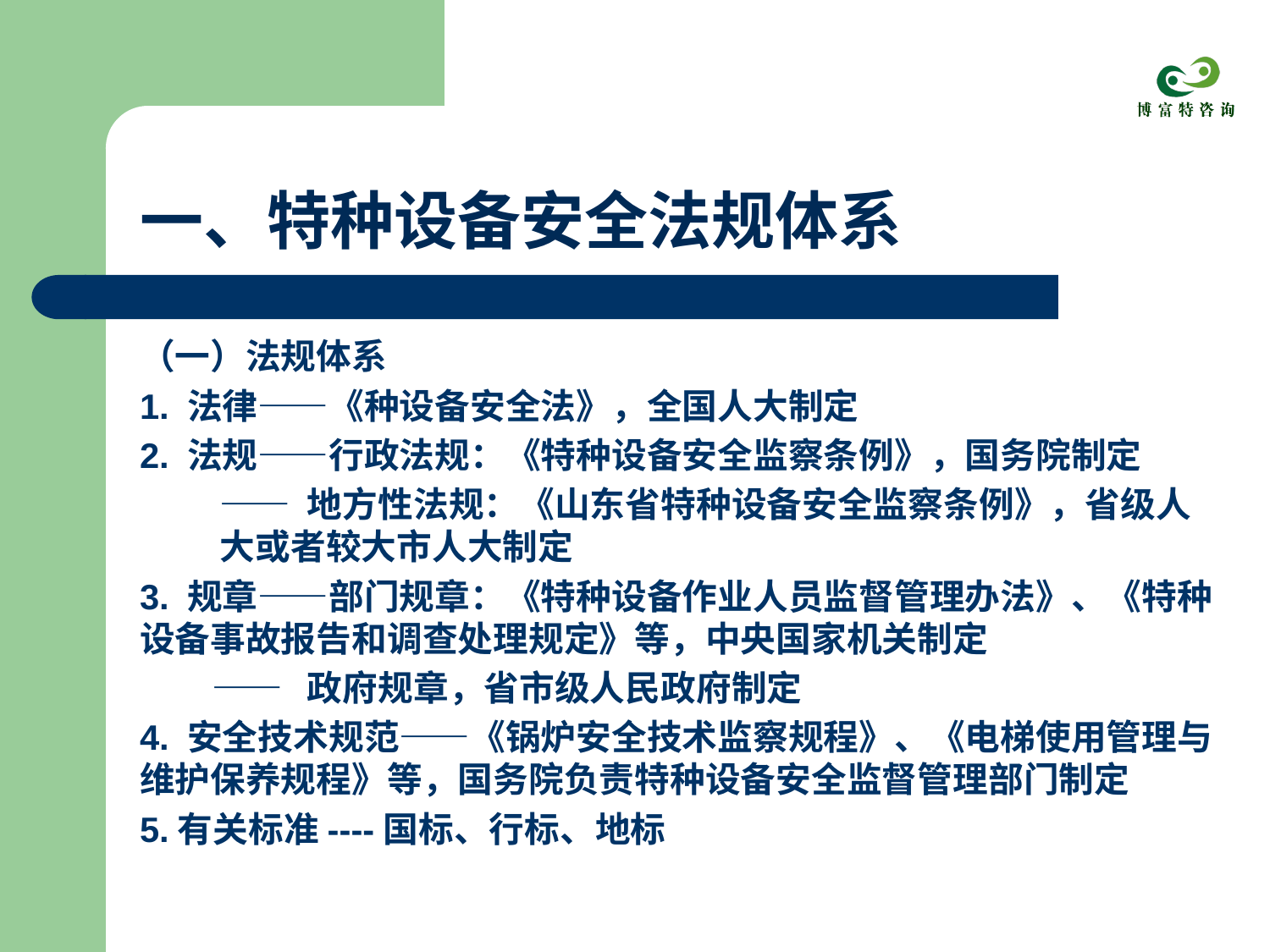

# 一、特种设备安全法规体系
（一）法规体系
1. 法律——《种设备安全法》，全国人大制定
2. 法规——行政法规：《特种设备安全监察条例》，国务院制定
          —— 地方性法规：《山东省特种设备安全监察条例》，省级人               大或者较大市人大制定
3. 规章——部门规章：《特种设备作业人员监督管理办法》、《特种设备事故报告和调查处理规定》等，中央国家机关制定
         ——  政府规章，省市级人民政府制定
4. 安全技术规范——《锅炉安全技术监察规程》、《电梯使用管理与维护保养规程》等，国务院负责特种设备安全监督管理部门制定
5.有关标准----国标、行标、地标